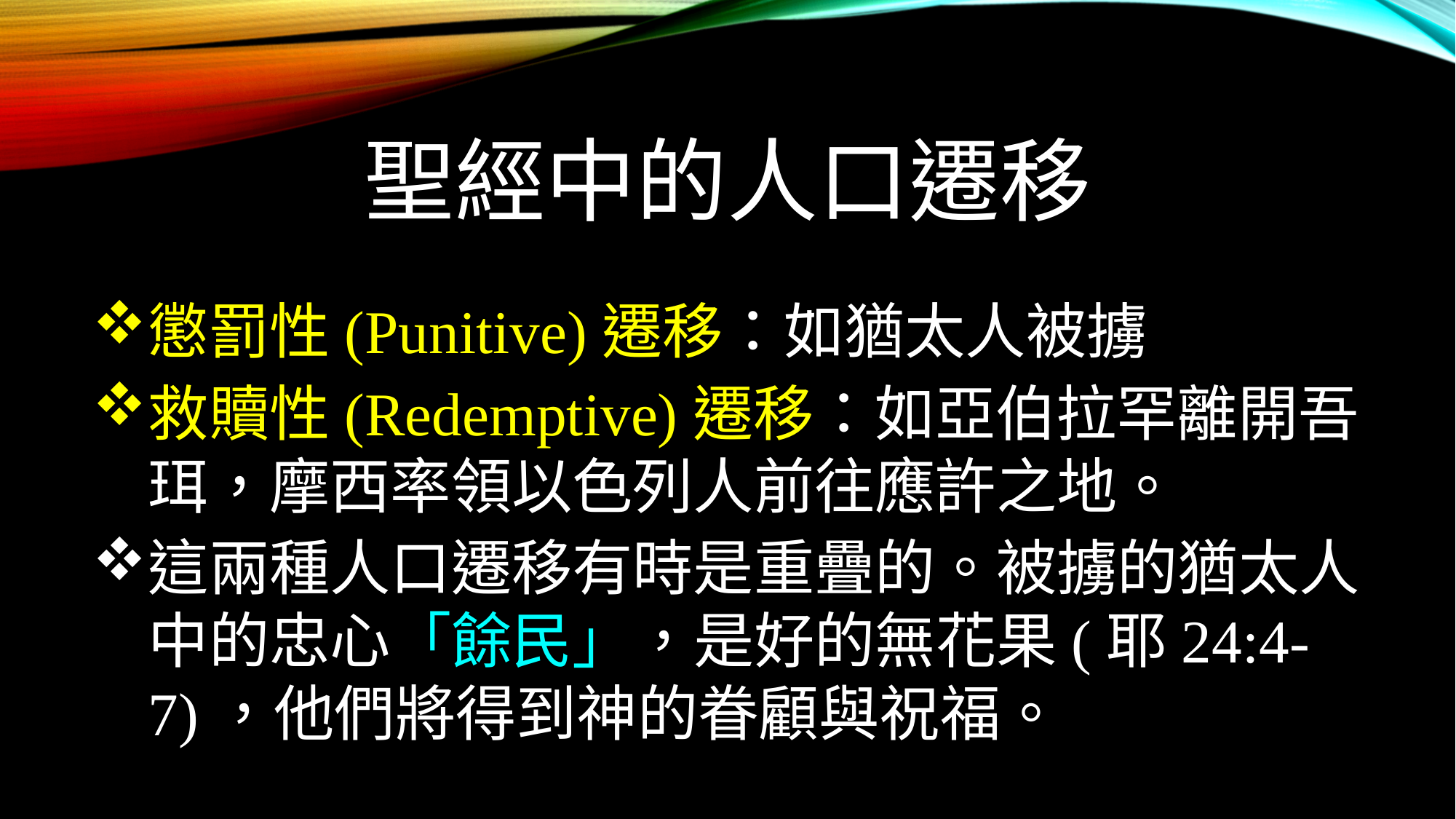

# 聖經中的人口遷移
懲罰性(Punitive)遷移：如猶太人被擄
救贖性(Redemptive)遷移：如亞伯拉罕離開吾珥，摩西率領以色列人前往應許之地。
這兩種人口遷移有時是重疊的。被擄的猶太人中的忠心「餘民」，是好的無花果(耶24:4-7)，他們將得到神的眷顧與祝福。